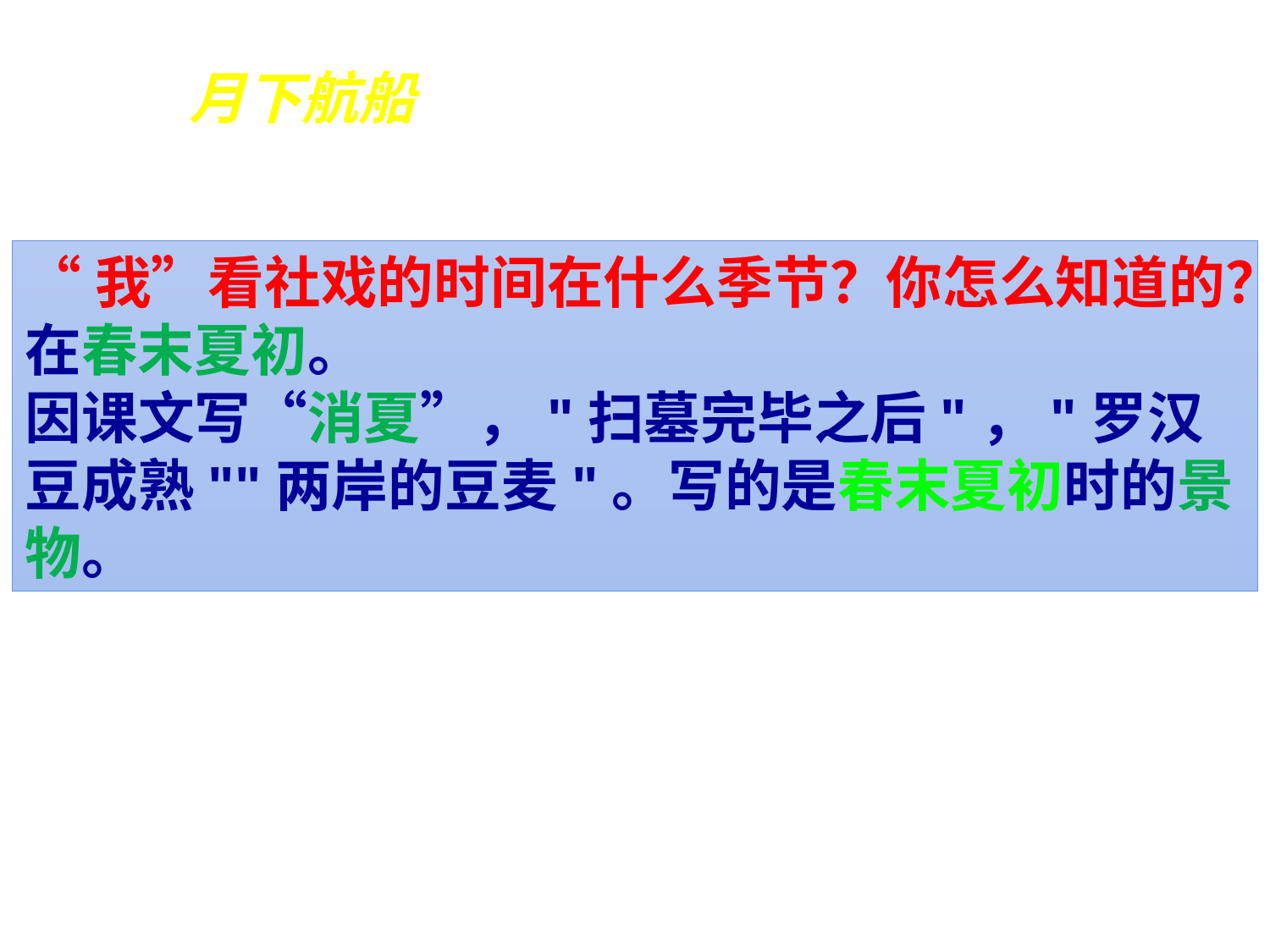

月下航船
“我”看社戏的时间在什么季节？你怎么知道的？
在春末夏初。
因课文写“消夏”，"扫墓完毕之后"，"罗汉豆成熟""两岸的豆麦"。写的是春末夏初时的景物。